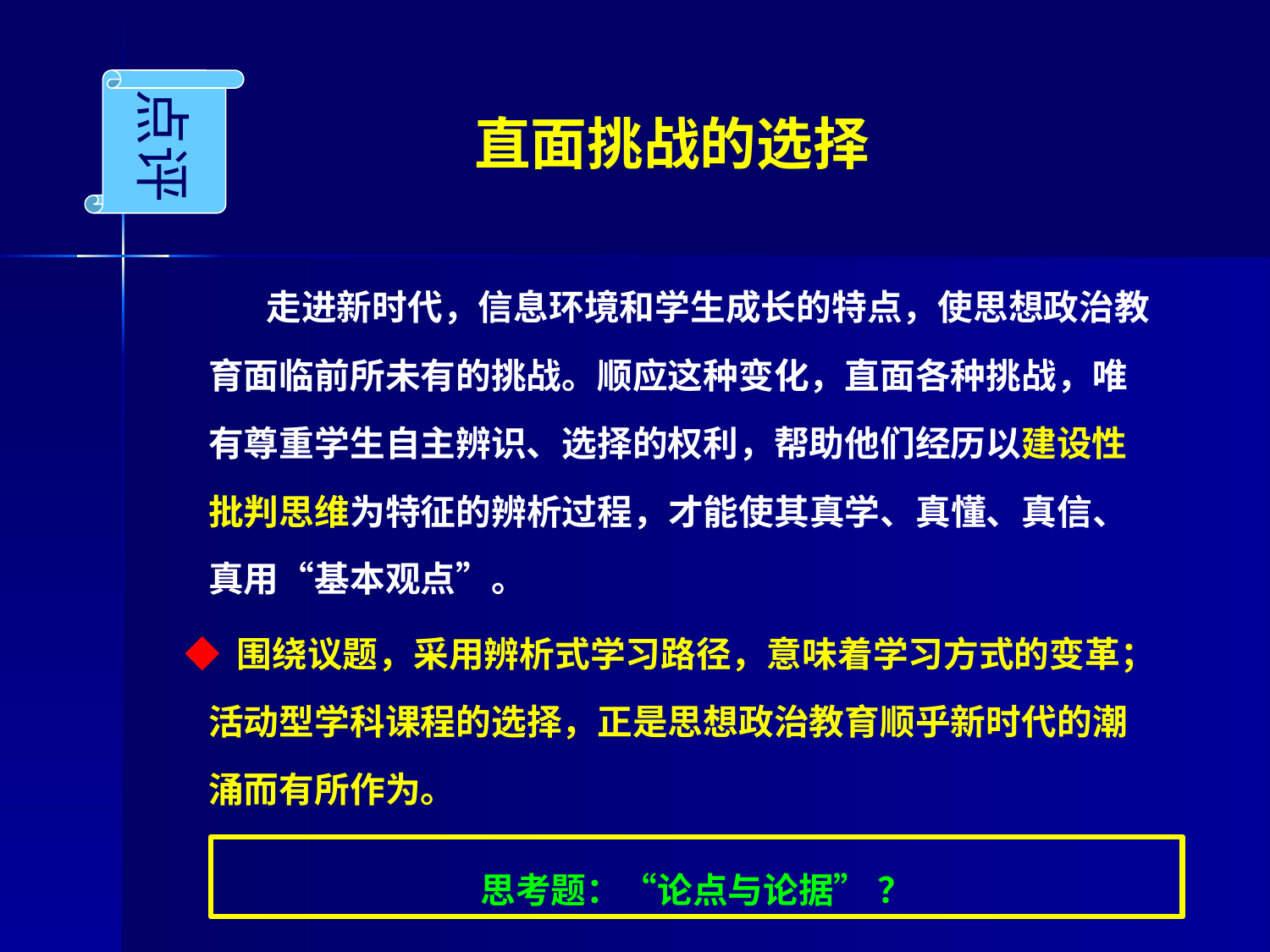

# 直面挑战的选择
点评
          走进新时代，信息环境和学生成长的特点，使思想政治教育面临前所未有的挑战。顺应这种变化，直面各种挑战，唯有尊重学生自主辨识、选择的权利，帮助他们经历以建设性批判思维为特征的辨析过程，才能使其真学、真懂、真信、真用“基本观点”。
   ◆ 围绕议题，采用辨析式学习路径，意味着学习方式的变革；活动型学科课程的选择，正是思想政治教育顺乎新时代的潮涌而有所作为。

思考题：“论点与论据” ？